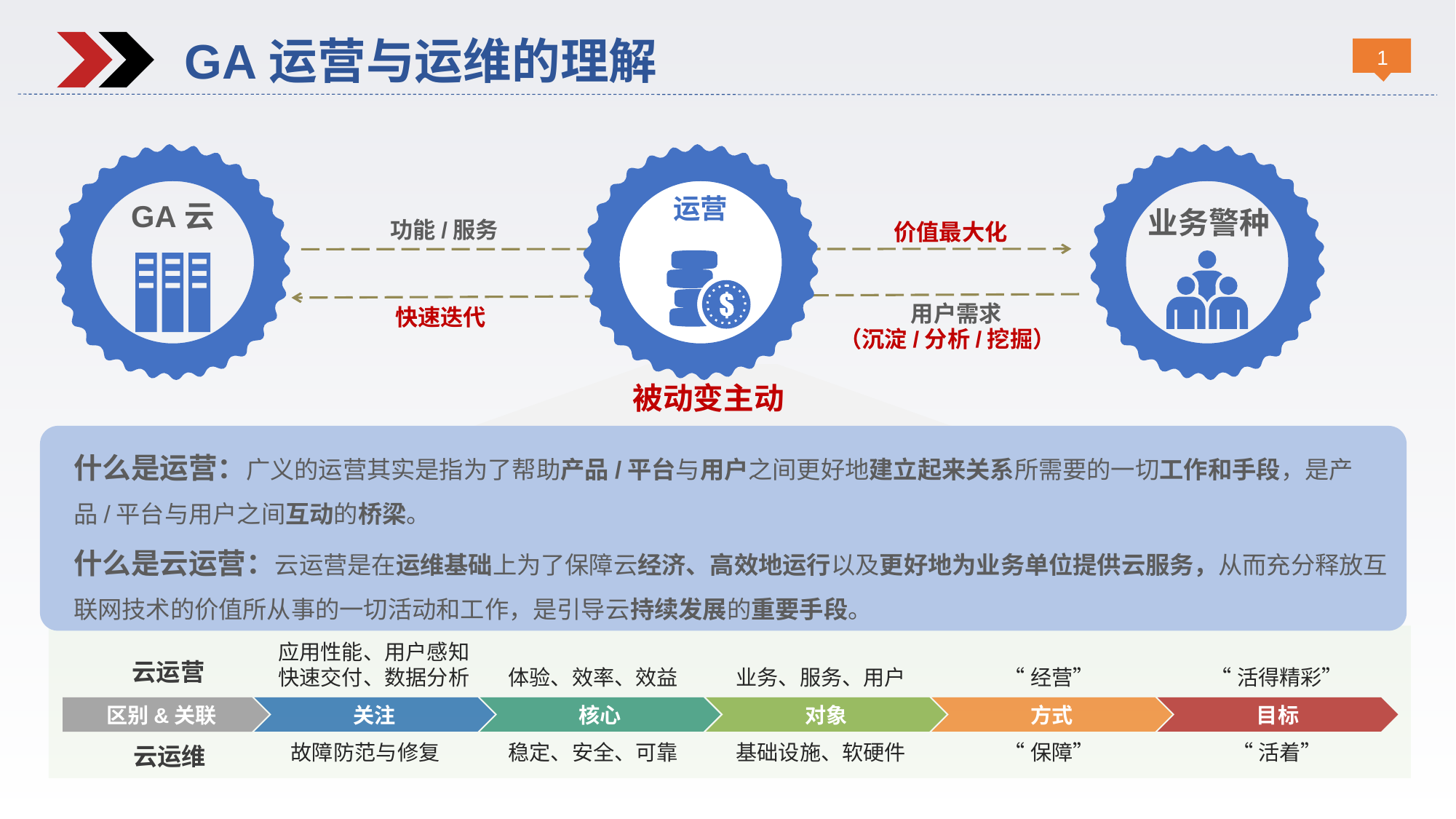

GA运营与运维的理解

运营

价值最大化
快速迭代

GA云
业务警种
功能/服务

简单供给关系

用户需求
（沉淀/分析/挖掘）

被动变主动

什么是运营：广义的运营其实是指为了帮助产品/平台与用户之间更好地建立起来关系所需要的一切工作和手段，是产品/平台与用户之间互动的桥梁。
什么是云运营：云运营是在运维基础上为了保障云经济、高效地运行以及更好地为业务单位提供云服务，从而充分释放互联网技术的价值所从事的一切活动和工作，是引导云持续发展的重要手段。

应用性能、用户感知
快速交付、数据分析
云运营
体验、效率、效益
业务、服务、用户
“经营”
“活得精彩”
区别&关联
关注
核心
对象
方式
目标
故障防范与修复
稳定、安全、可靠
基础设施、软硬件
“保障”
“活着”
云运维